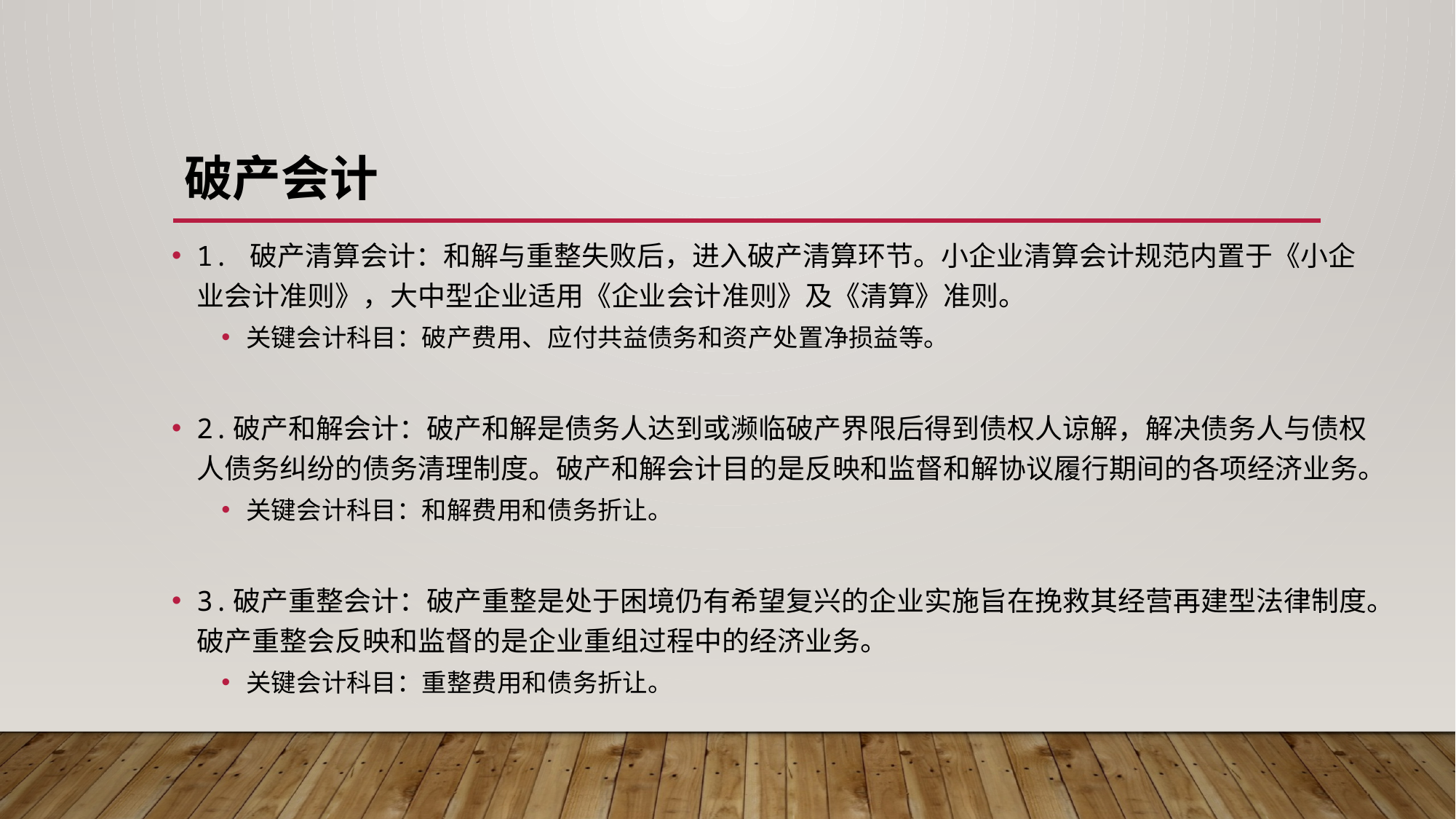

# 破产会计
1. 破产清算会计：和解与重整失败后，进入破产清算环节。小企业清算会计规范内置于《小企业会计准则》，大中型企业适用《企业会计准则》及《清算》准则。
关键会计科目：破产费用、应付共益债务和资产处置净损益等。

2.破产和解会计：破产和解是债务人达到或濒临破产界限后得到债权人谅解，解决债务人与债权人债务纠纷的债务清理制度。破产和解会计目的是反映和监督和解协议履行期间的各项经济业务。
关键会计科目：和解费用和债务折让。

3.破产重整会计：破产重整是处于困境仍有希望复兴的企业实施旨在挽救其经营再建型法律制度。破产重整会反映和监督的是企业重组过程中的经济业务。
关键会计科目：重整费用和债务折让。